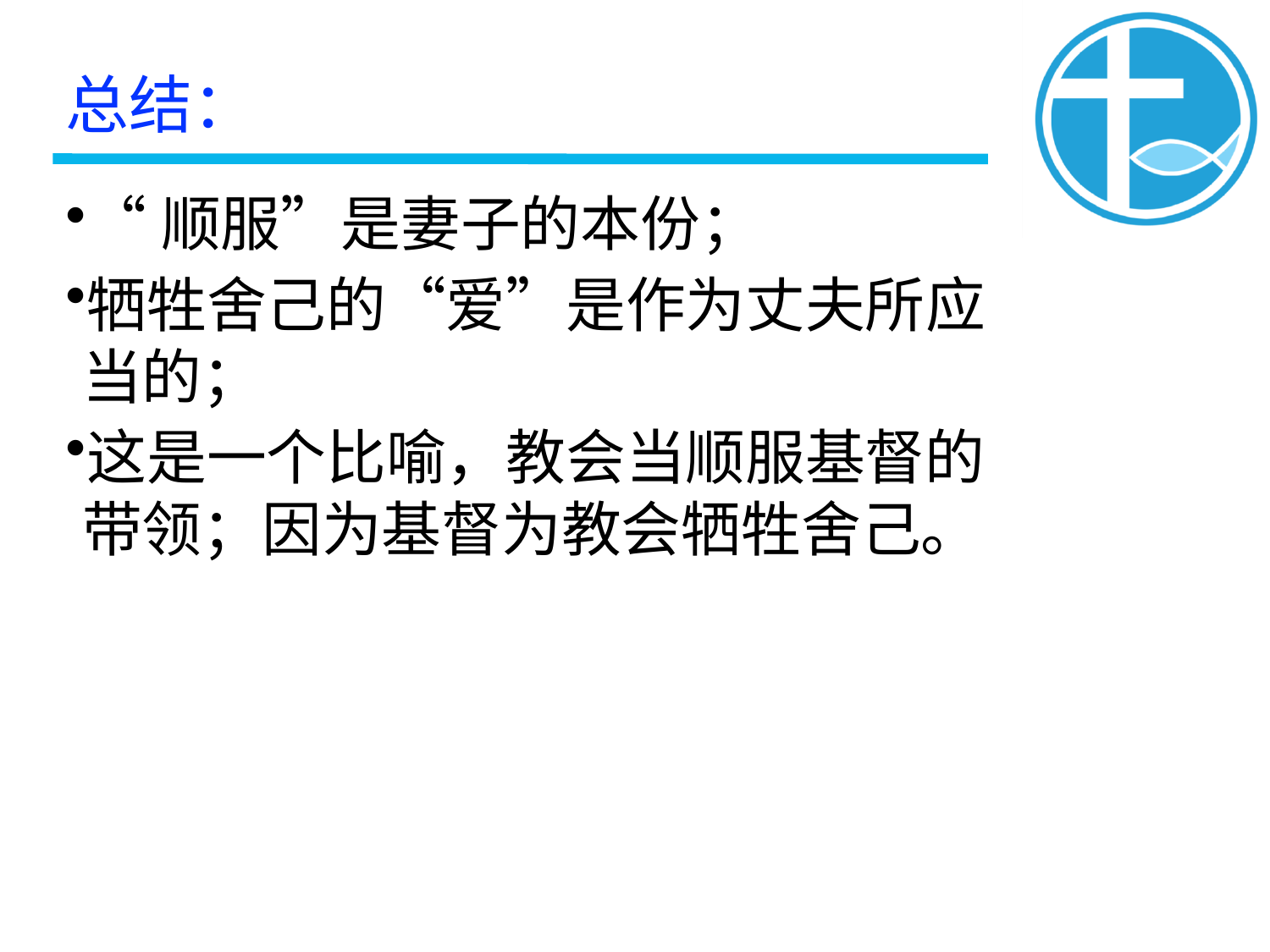

总结：
“顺服”是妻子的本份；
牺牲舍己的“爱”是作为丈夫所应当的；
这是一个比喻，教会当顺服基督的带领；因为基督为教会牺牲舍己。